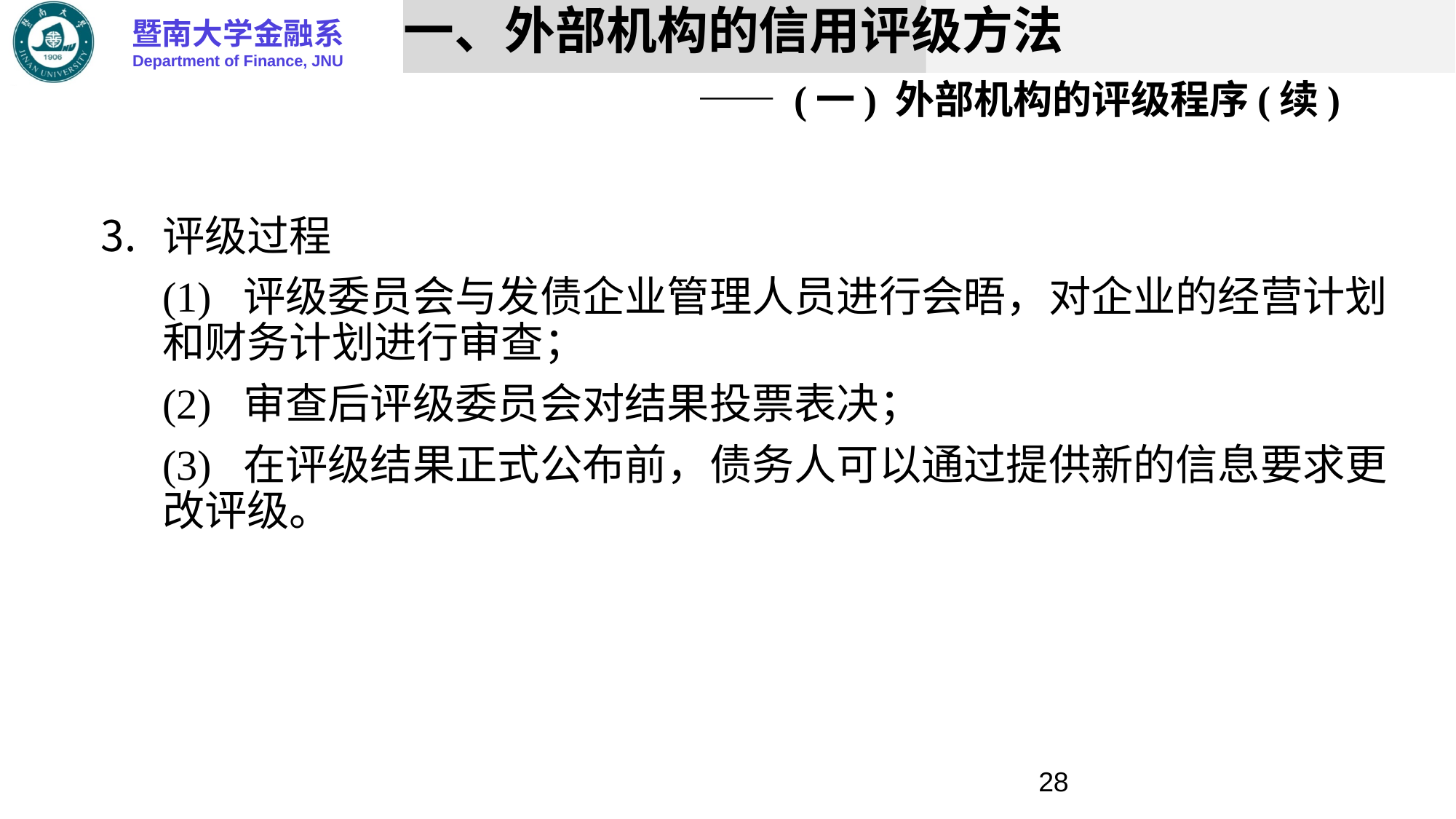

# 一、外部机构的信用评级方法 —— (一) 外部机构的评级程序(续)
评级过程
	(1)  评级委员会与发债企业管理人员进行会晤，对企业的经营计划和财务计划进行审查；
	(2)  审查后评级委员会对结果投票表决；
	(3)  在评级结果正式公布前，债务人可以通过提供新的信息要求更改评级。

28